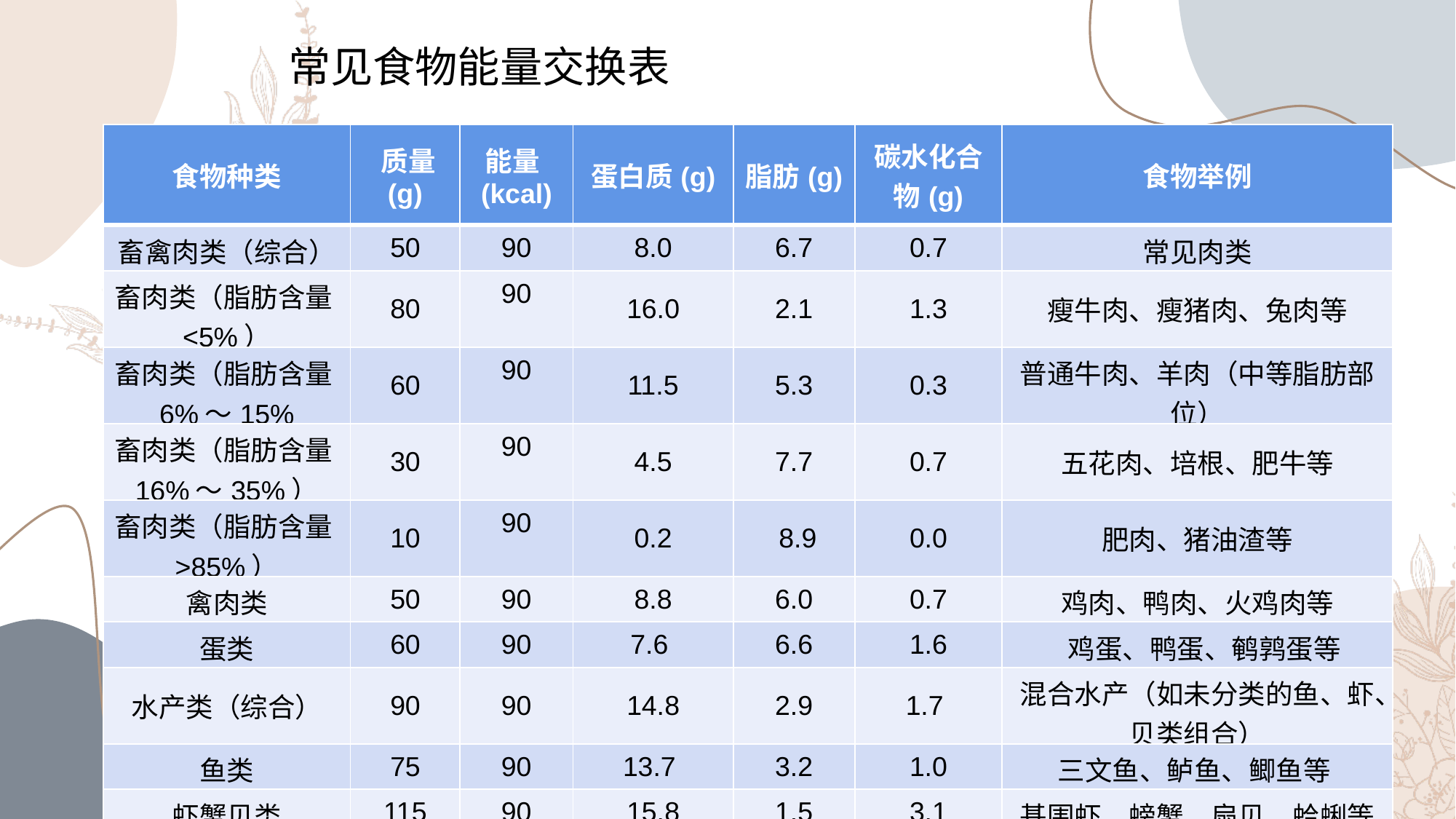

常见食物能量交换表
| 食物种类 | 质量(g) | 能量(kcal) | 蛋白质(g) | 脂肪(g) | 碳水化合物(g) | 食物举例 |
| --- | --- | --- | --- | --- | --- | --- |
| 畜禽肉类（综合） | 50 | 90 | 8.0 | 6.7 | 0.7 | 常见肉类 |
| 畜肉类（脂肪含量<5%） | 80 | 90 | 16.0 | 2.1 | 1.3 | 瘦牛肉、瘦猪肉、兔肉等 |
| 畜肉类（脂肪含量6%～15% | 60 | 90 | 11.5 | 5.3 | 0.3 | 普通牛肉、羊肉（中等脂肪部位） |
| 畜肉类（脂肪含量16%～35%） | 30 | 90 | 4.5 | 7.7 | 0.7 | 五花肉、培根、肥牛等 |
| 畜肉类（脂肪含量>85%） | 10 | 90 | 0.2 | 8.9 | 0.0 | 肥肉、猪油渣等 |
| 禽肉类 | 50 | 90 | 8.8 | 6.0 | 0.7 | 鸡肉、鸭肉、火鸡肉等 |
| 蛋类 | 60 | 90 | 7.6 | 6.6 | 1.6 | 鸡蛋、鸭蛋、鹌鹑蛋等 |
| 水产类（综合） | 90 | 90 | 14.8 | 2.9 | 1.7 | 混合水产（如未分类的鱼、虾、贝类组合） |
| 鱼类 | 75 | 90 | 13.7 | 3.2 | 1.0 | 三文鱼、鲈鱼、鲫鱼等 |
| 虾蟹贝类 | 115 | 90 | 15.8 | 1.5 | 3.1 | 基围虾、螃蟹、扇贝、蛤蜊等 |

90%